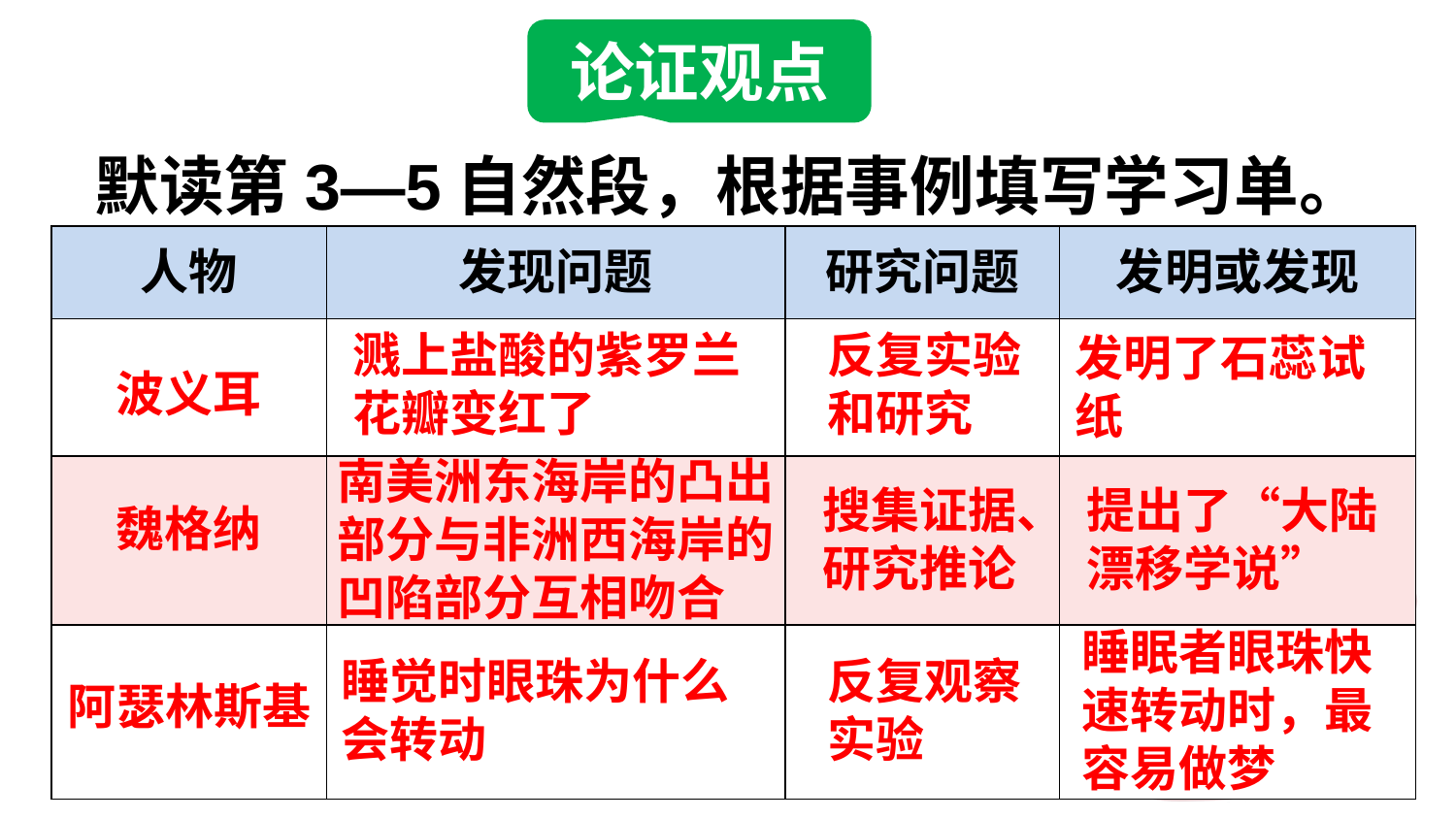

论证观点
    默读第3—5自然段，根据事例填写学习单。
| 人物 | 发现问题 | 研究问题 | 发明或发现 |
| --- | --- | --- | --- |
|  |  |  |  |
|  |  |  |  |
|  |  |  |  |
溅上盐酸的紫罗兰花瓣变红了
反复实验和研究
发明了石蕊试纸
波义耳
南美洲东海岸的凸出部分与非洲西海岸的凹陷部分互相吻合
提出了“大陆
漂移学说”
搜集证据、
研究推论
魏格纳
睡眠者眼珠快速转动时，最容易做梦
反复观察
实验
睡觉时眼珠为什么会转动
阿瑟林斯基